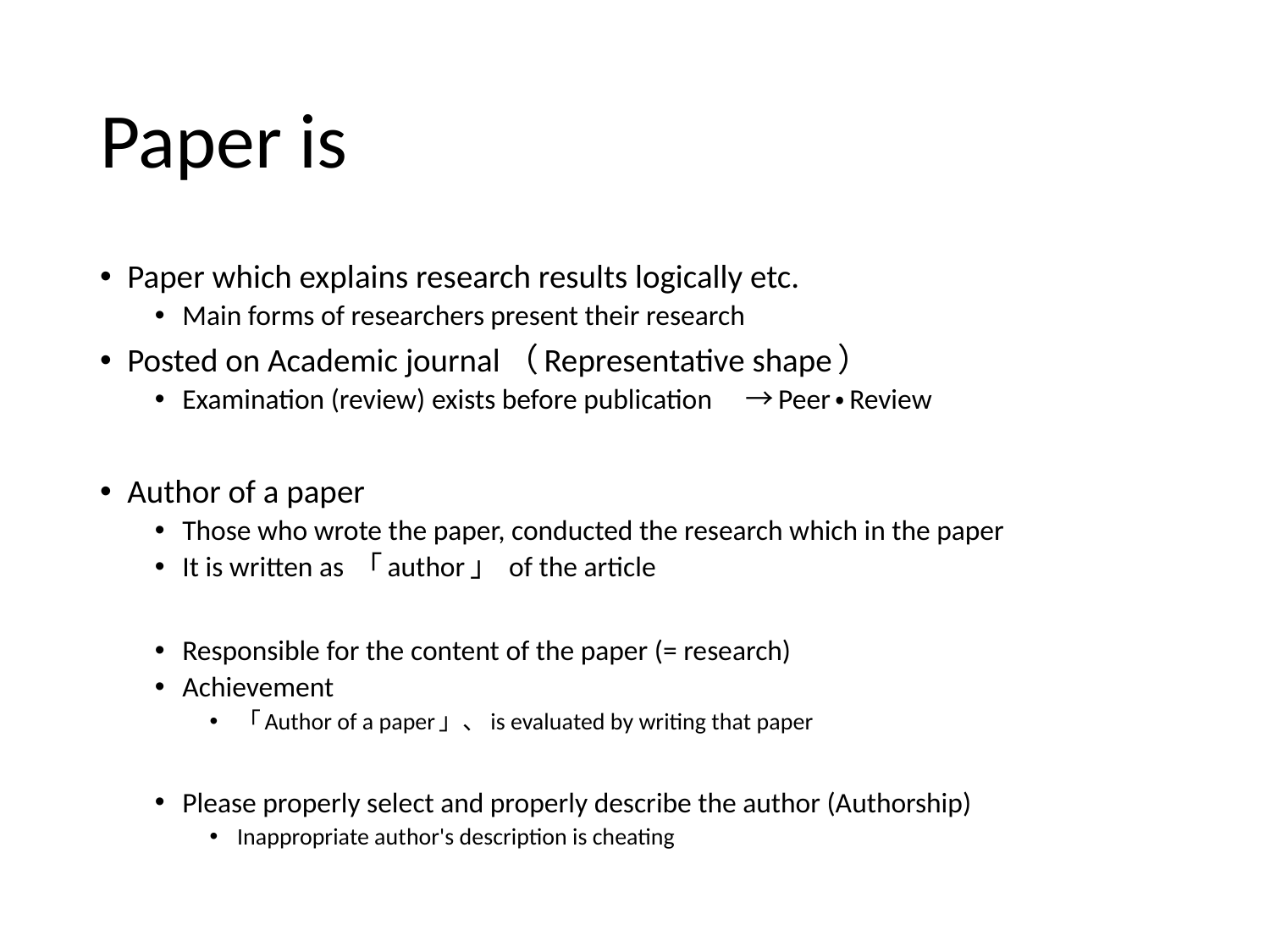

# Paper is
Paper which explains research results logically etc.
Main forms of researchers present their research
Posted on Academic journal（Representative shape）
Examination (review) exists before publication　→Peer・Review

Author of a paper
Those who wrote the paper, conducted the research which in the paper
It is written as 「author」 of the article

Responsible for the content of the paper (= research)
Achievement
「Author of a paper」、is evaluated by writing that paper

Please properly select and properly describe the author (Authorship)
Inappropriate author's description is cheating